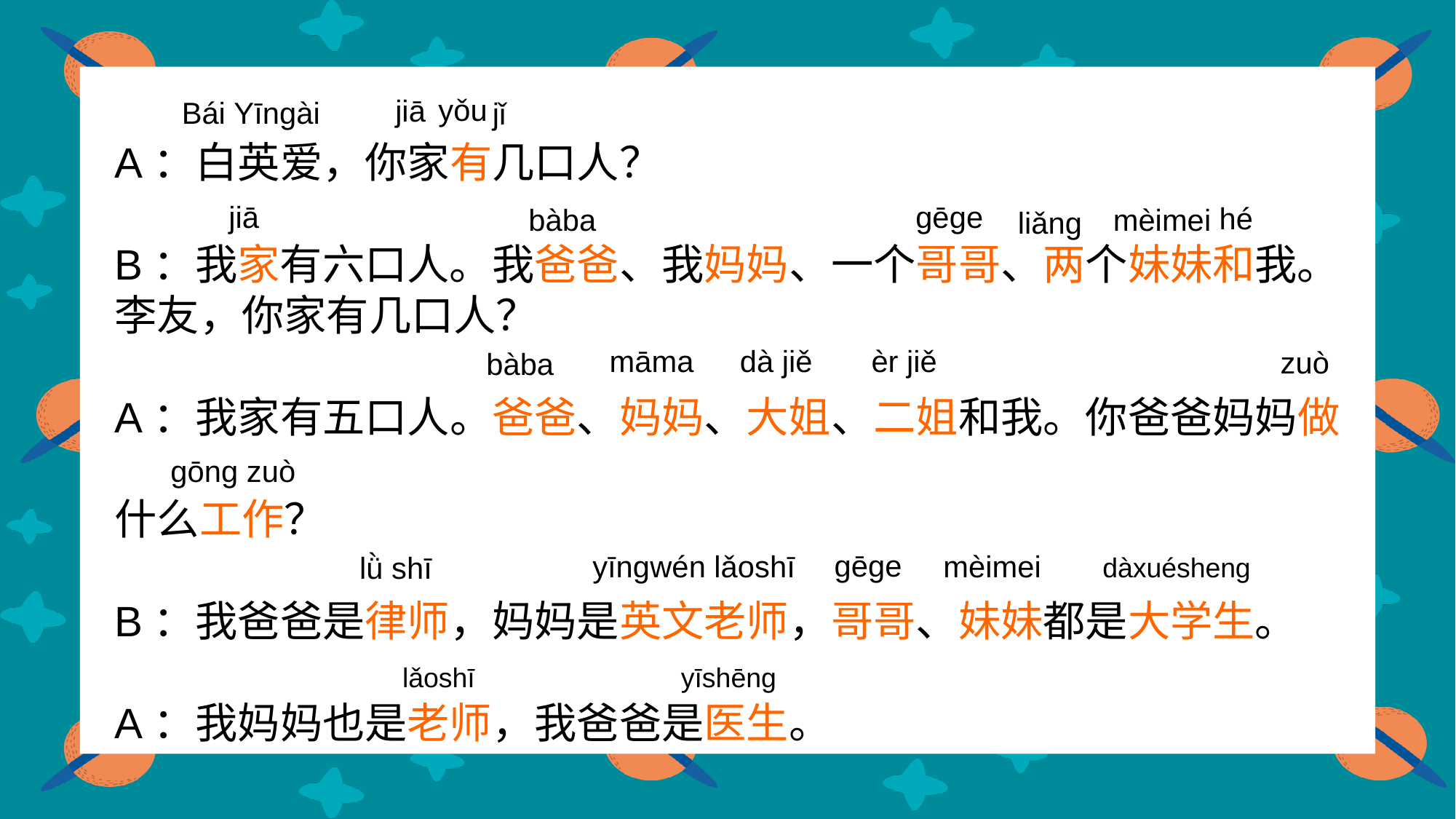

yǒu
jiā
Bái Yīngài
  jǐ
A：白英爱，你家有几口人？

B：我家有六口人。我爸爸、我妈妈、一个哥哥、两个妹妹和我。
李友，你家有几口人？

A：我家有五口人。爸爸、妈妈、大姐、二姐和我。你爸爸妈妈做

什么工作？

B：我爸爸是律师，妈妈是英文老师，哥哥、妹妹都是大学生。

A：我妈妈也是老师，我爸爸是医生。

gēge
jiā
hé
bàba
mèimei
liǎng
māma
dà jiě
èr jiě
zuò
bàba
gōng zuò
gēge
yīngwén lǎoshī
mèimei
lǜ shī
dàxuésheng
lǎoshī
yīshēng